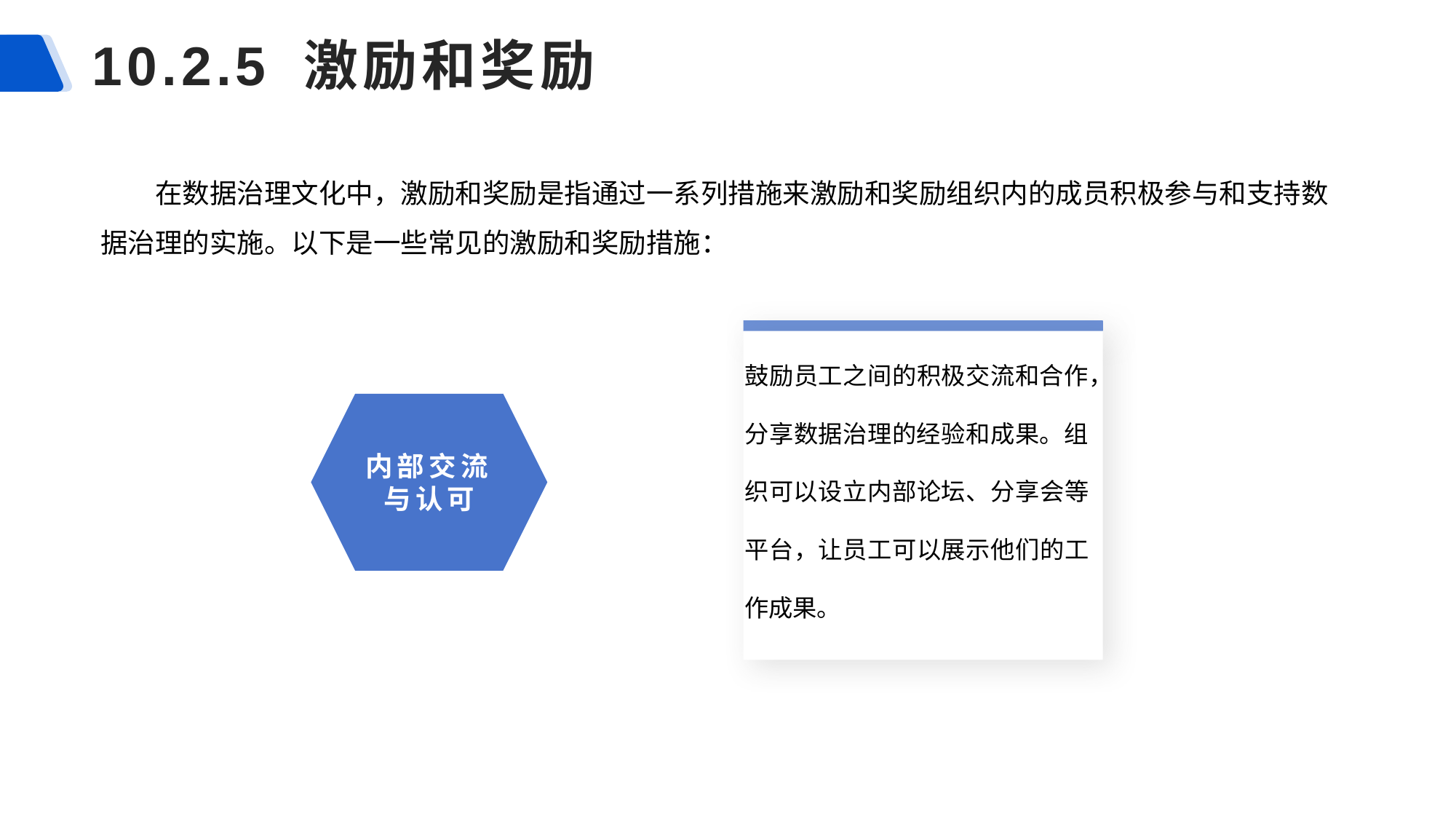

# 10.2.5 激励和奖励
在数据治理文化中，激励和奖励是指通过一系列措施来激励和奖励组织内的成员积极参与和支持数据治理的实施。以下是一些常见的激励和奖励措施：

鼓励员工之间的积极交流和合作，分享数据治理的经验和成果。组织可以设立内部论坛、分享会等平台，让员工可以展示他们的工作成果。
内部交流与认可